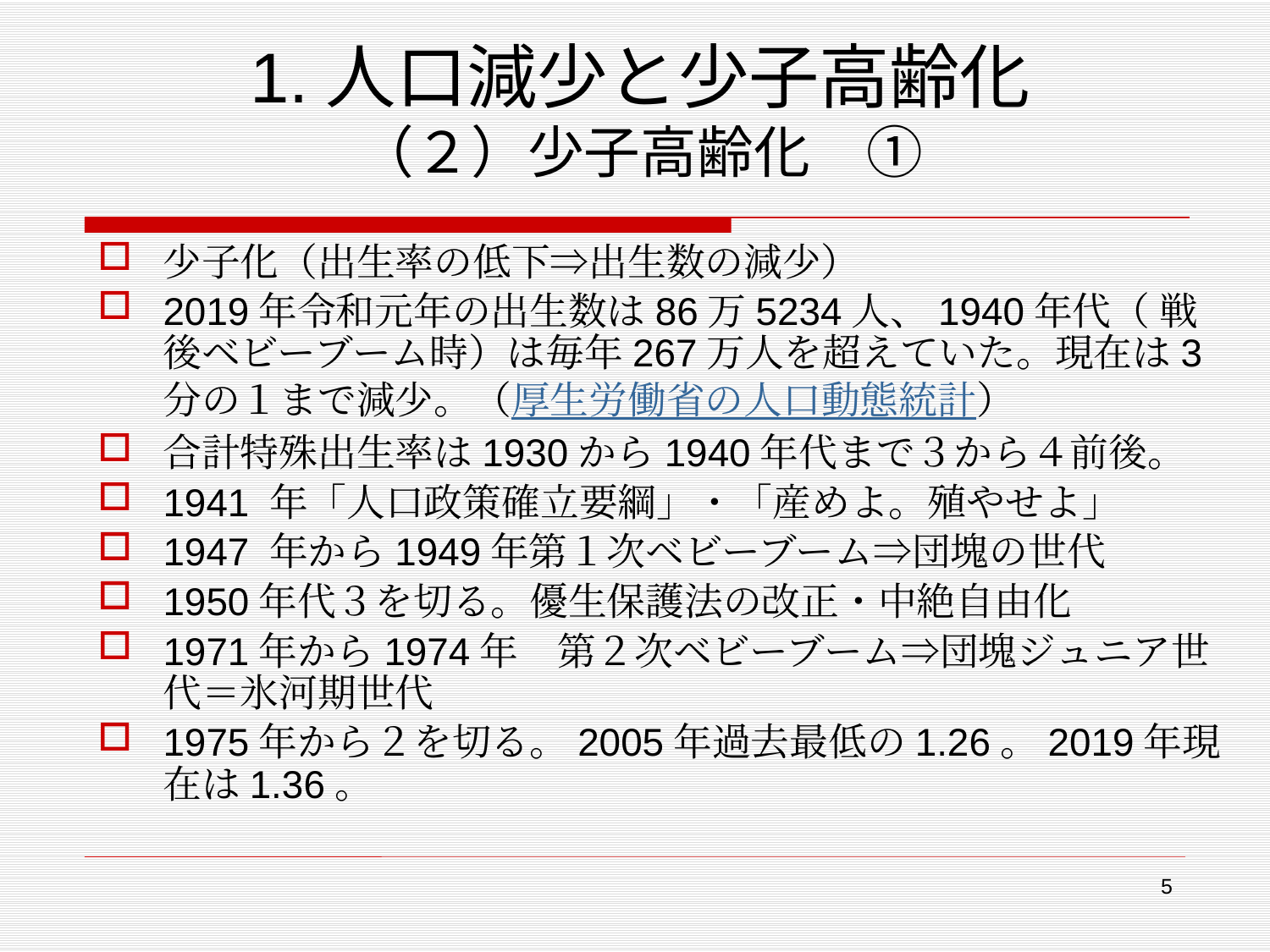

# 1.人口減少と少子高齢化 （２）少子高齢化　①
少子化（出生率の低下⇒出生数の減少）
2019年令和元年の出生数は86万5234人、1940年代（ 戦後ベビーブーム時）は毎年267万人を超えていた。現在は3分の１まで減少。（厚生労働省の人口動態統計）
合計特殊出生率は1930から1940年代まで３から４前後。
1941 年「人口政策確立要綱」・「産めよ。殖やせよ」
1947 年から1949年第１次ベビーブーム⇒団塊の世代
1950年代３を切る。優生保護法の改正・中絶自由化
1971年から1974年　第２次ベビーブーム⇒団塊ジュニア世代＝氷河期世代
1975年から２を切る。2005年過去最低の1.26。2019年現在は1.36。
5